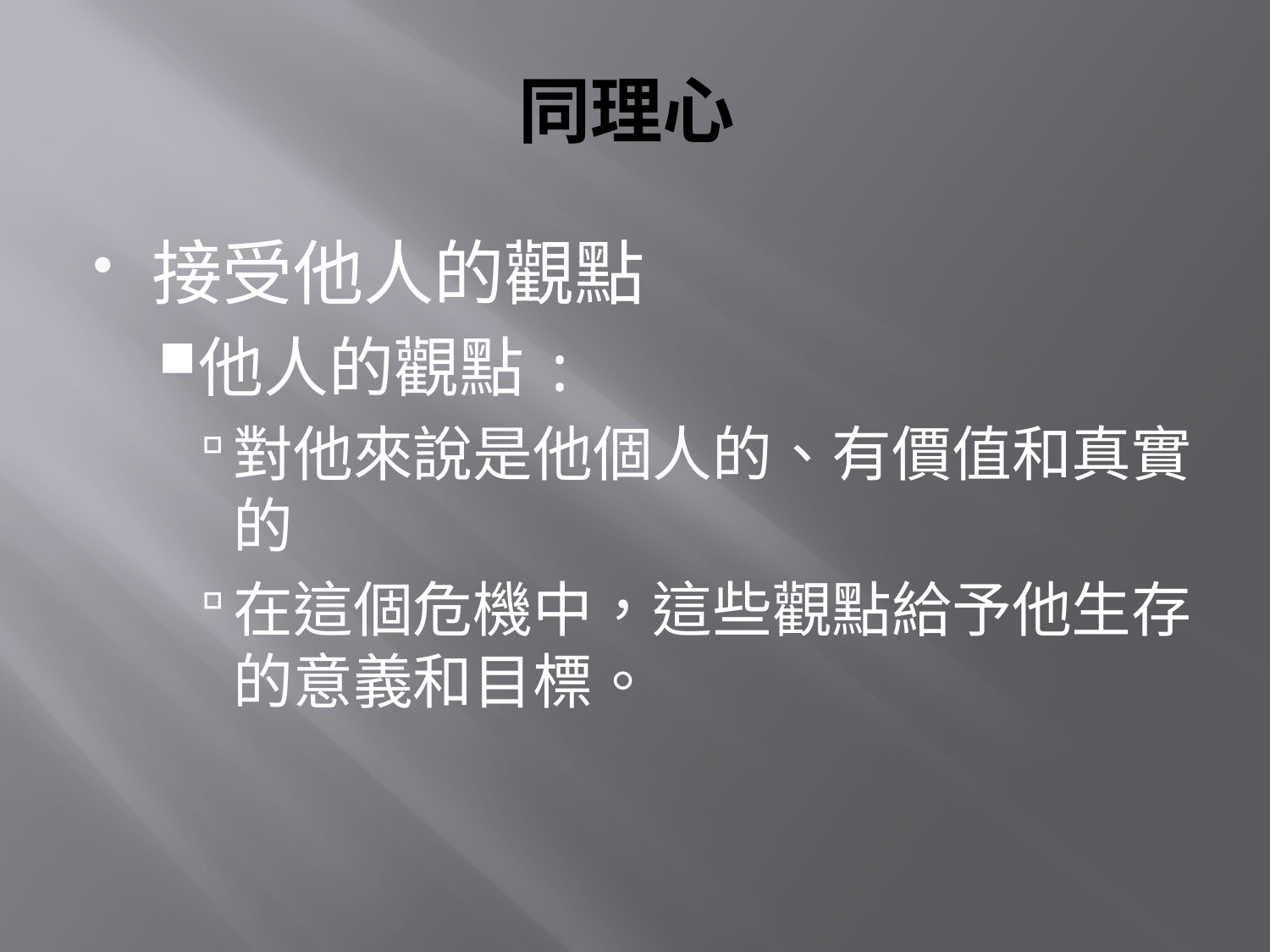

# 同理心
接受他人的觀點
他人的觀點:
對他來說是他個人的、有價值和真實的
在這個危機中，這些觀點給予他生存的意義和目標。